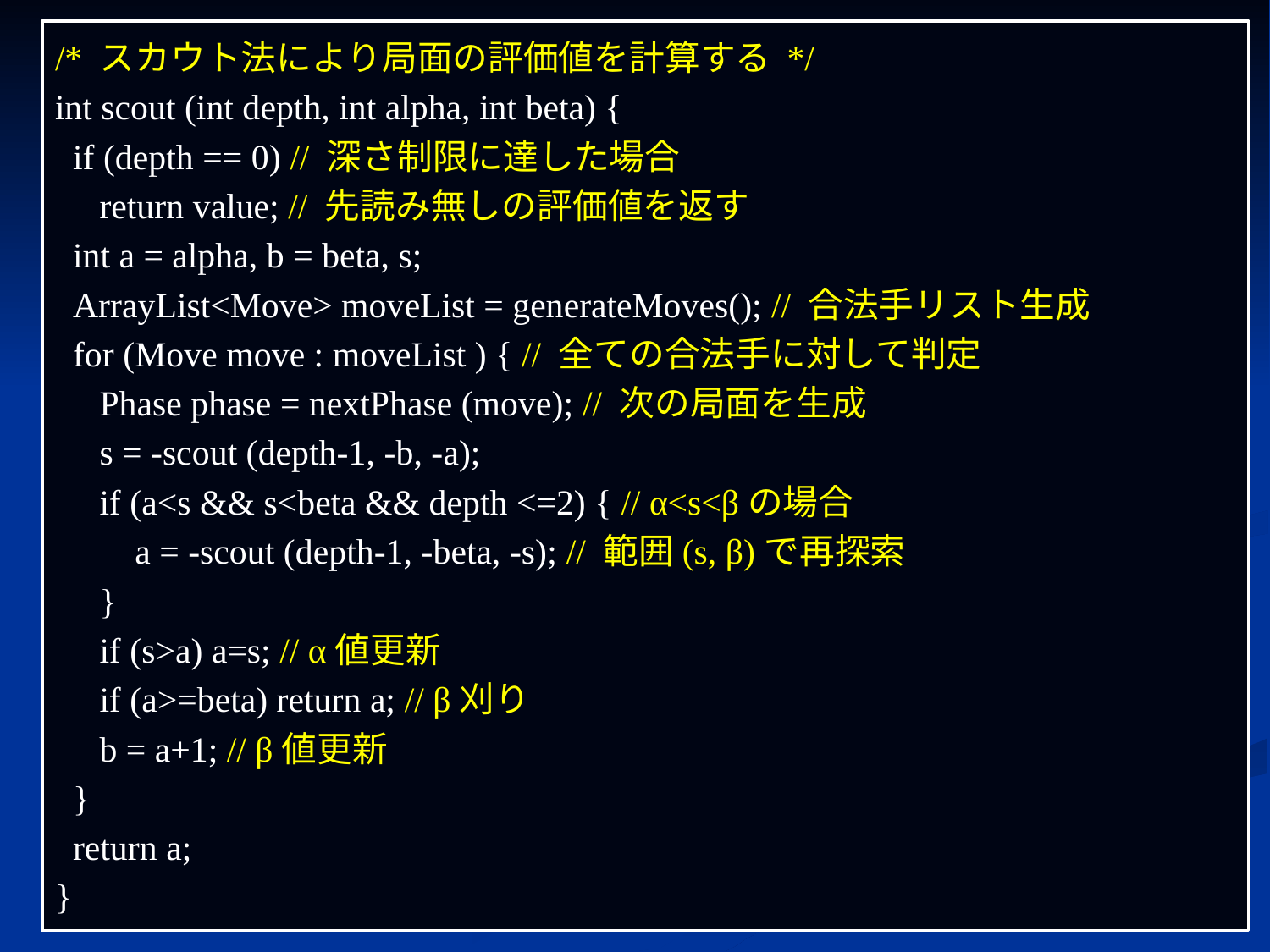

/* スカウト法により局面の評価値を計算する */
int scout (int depth, int alpha, int beta) {
  if (depth == 0) // 深さ制限に達した場合
     return value; // 先読み無しの評価値を返す
  int a = alpha, b = beta, s;
  ArrayList<Move> moveList = generateMoves(); // 合法手リスト生成
  for (Move move : moveList ) { // 全ての合法手に対して判定
     Phase phase = nextPhase (move); // 次の局面を生成
     s = -scout (depth-1, -b, -a);
     if (a<s && s<beta && depth <=2) { // α<s<βの場合
         a = -scout (depth-1, -beta, -s); // 範囲(s, β)で再探索
     }
     if (s>a) a=s; // α値更新
     if (a>=beta) return a; // β刈り
     b = a+1; // β値更新
  }
  return a;
}